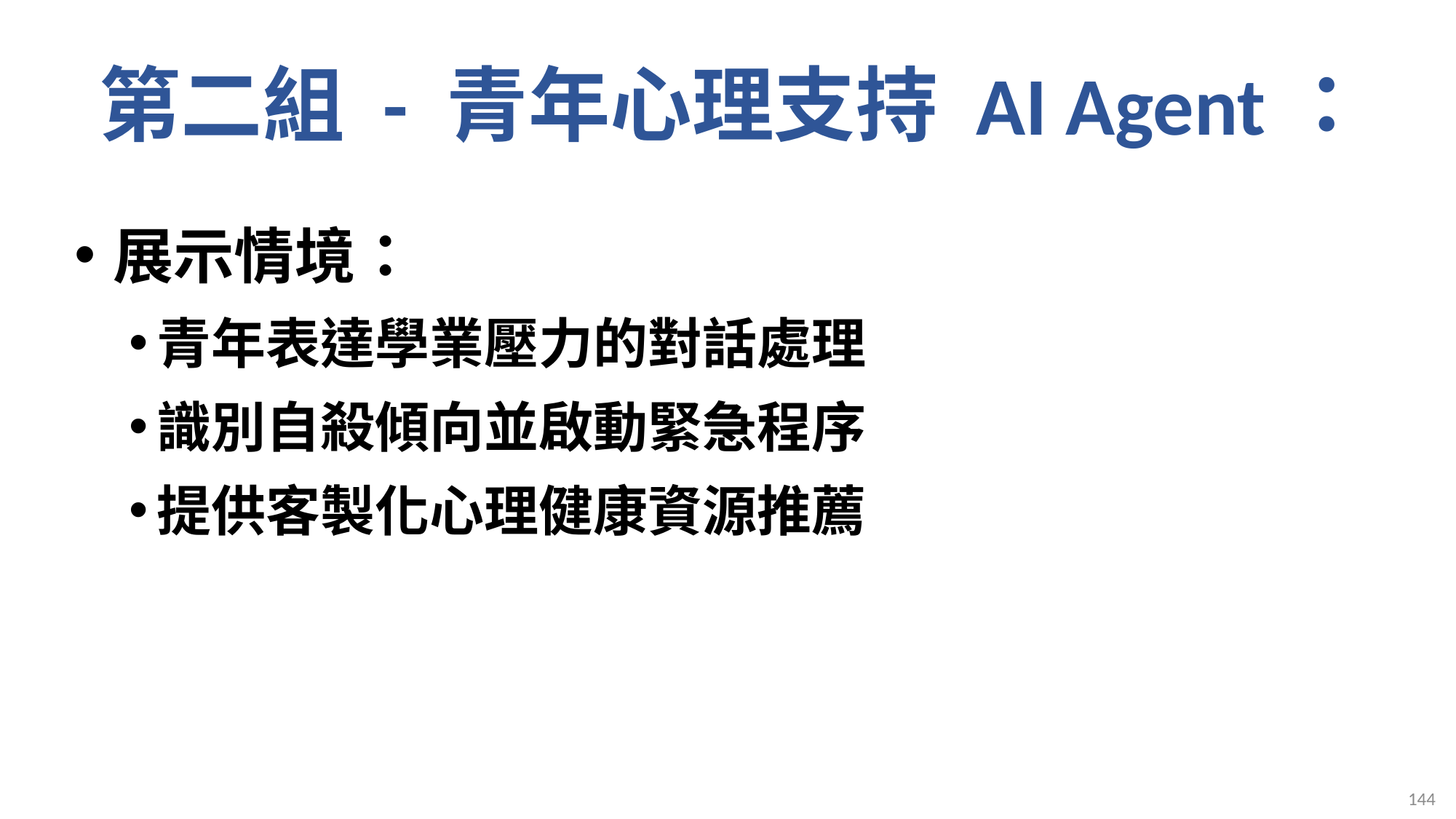

# 第二組 - 青年心理支持 AI Agent：
展示情境：
青年表達學業壓力的對話處理
識別自殺傾向並啟動緊急程序
提供客製化心理健康資源推薦
144